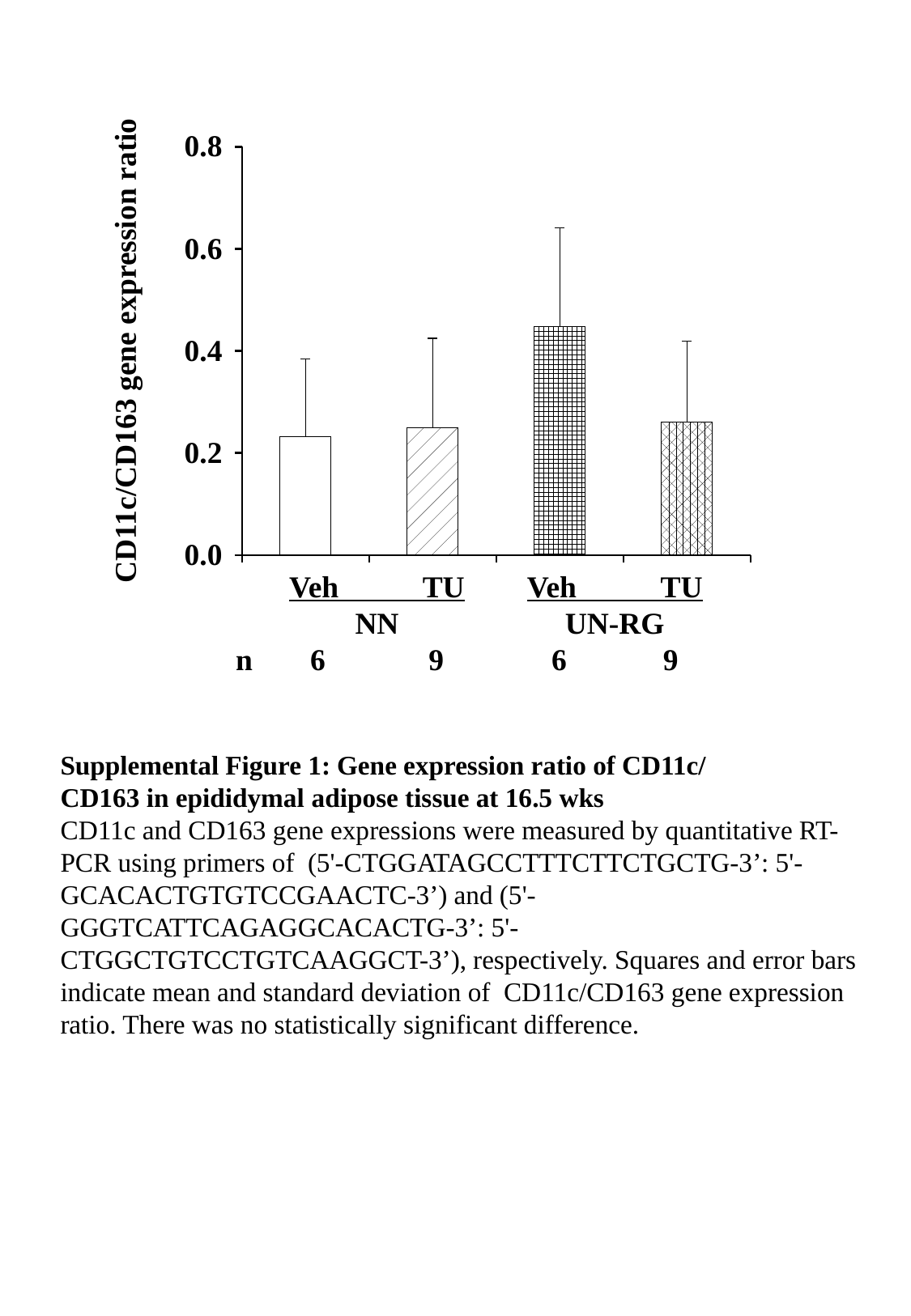

### Chart

| Category | 平均値 |
|---|---|
| C-Veh | 0.23258422433139325 |
| C-TUD | 0.24949730965133218 |
| CR-Veh | 0.4482666223677887 |
| CR-TUD | 0.26065752389209174 |
CD11c/CD163 gene expression ratio
Veh           TU
NN
6    　    9

Veh           TU
UN-RG
6    　   9

n
Supplemental Figure 1: Gene expression ratio of CD11c/
CD163 in epididymal adipose tissue at 16.5 wks
CD11c and CD163 gene expressions were measured by quantitative RT-PCR using primers of  (5'-CTGGATAGCCTTTCTTCTGCTG-3’: 5'-GCACACTGTGTCCGAACTC-3’) and (5'-GGGTCATTCAGAGGCACACTG-3’: 5'-CTGGCTGTCCTGTCAAGGCT-3’), respectively. Squares and error bars indicate mean and standard deviation of  CD11c/CD163 gene expression ratio. There was no statistically significant difference.